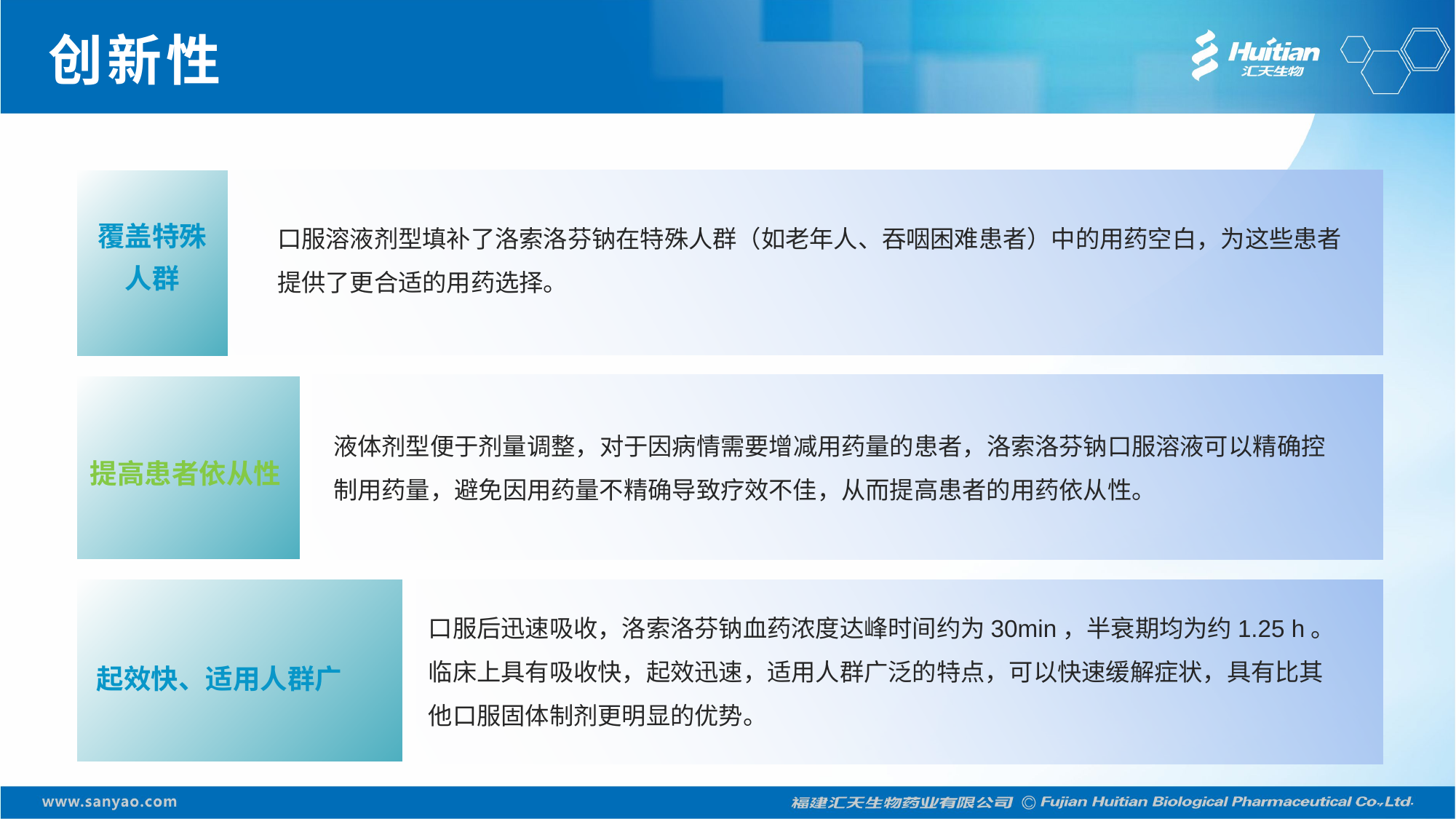

# 创新性

覆盖特殊人群
口服溶液剂型填补了洛索洛芬钠在特殊人群（如老年人、吞咽困难患者）中的用药空白，为这些患者提供了更合适的用药选择。
液体剂型便于剂量调整，对于因病情需要增减用药量的患者，洛索洛芬钠口服溶液可以精确控制用药量，避免因用药量不精确导致疗效不佳，从而提高患者的用药依从性。
提高患者依从性
口服后迅速吸收，洛索洛芬钠血药浓度达峰时间约为30min，半衰期均为约1.25 h。临床上具有吸收快，起效迅速，适用人群广泛的特点，可以快速缓解症状，具有比其他口服固体制剂更明显的优势。
起效快、适用人群广